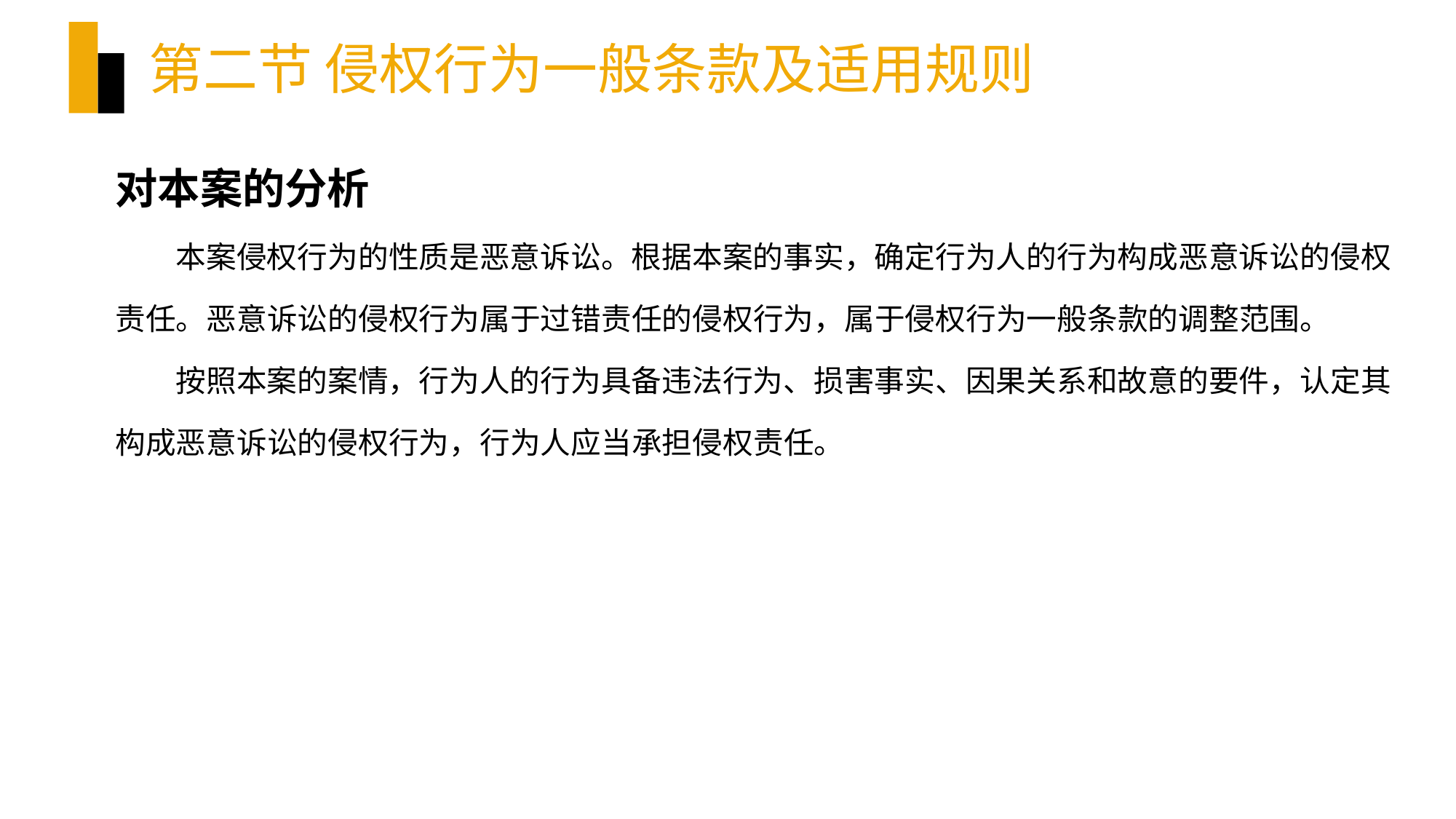

# 第二节 侵权行为一般条款及适用规则
对本案的分析
本案侵权行为的性质是恶意诉讼。根据本案的事实，确定行为人的行为构成恶意诉讼的侵权责任。恶意诉讼的侵权行为属于过错责任的侵权行为，属于侵权行为一般条款的调整范围。
按照本案的案情，行为人的行为具备违法行为、损害事实、因果关系和故意的要件，认定其构成恶意诉讼的侵权行为，行为人应当承担侵权责任。